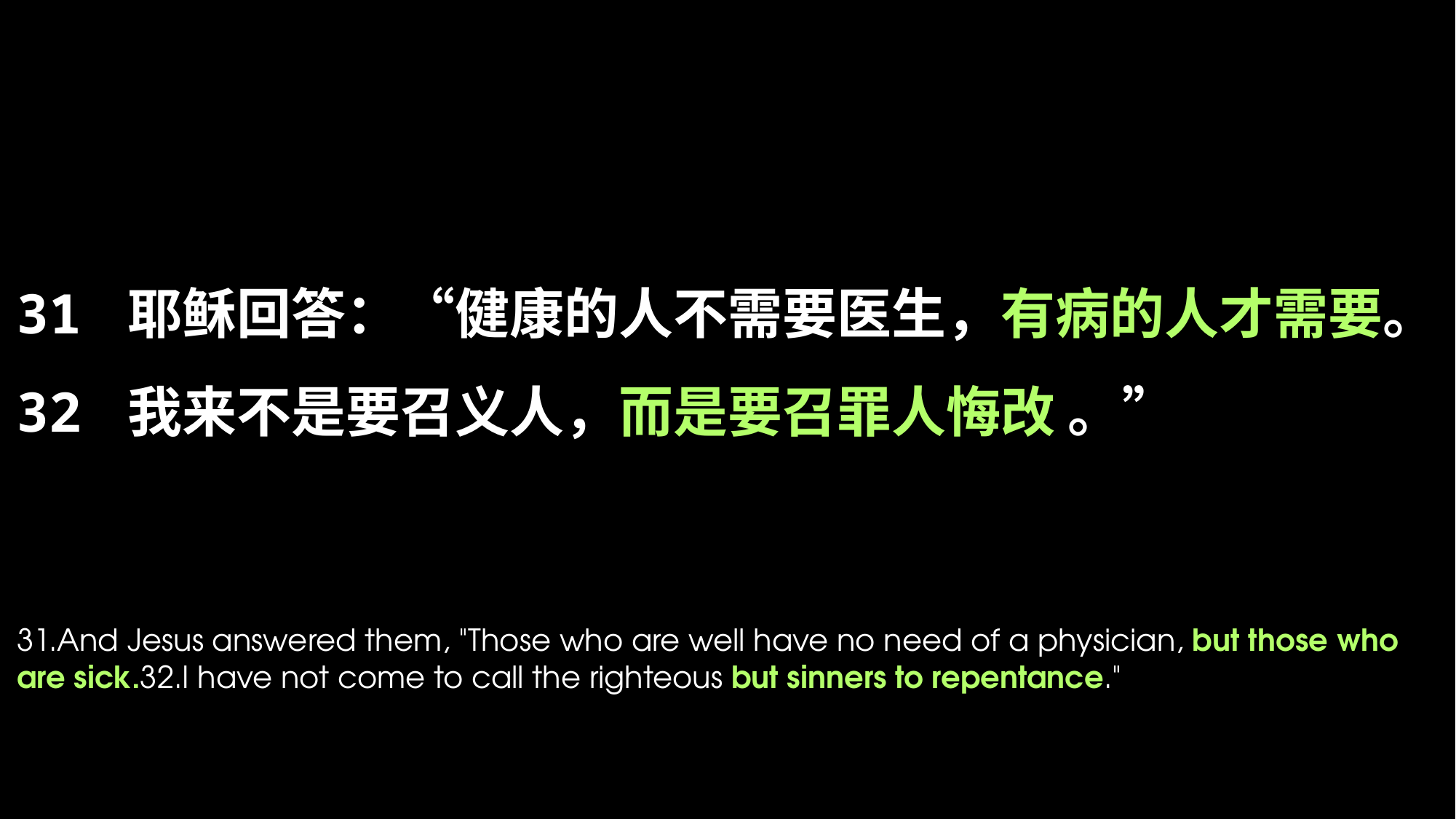

31 耶稣回答：“健康的人不需要医生，有病的人才需要。32 我来不是要召义人，而是要召罪人悔改 。”

31.And Jesus answered them, "Those who are well have no need of a physician, but those who are sick.32.I have not come to call the righteous but sinners to repentance."